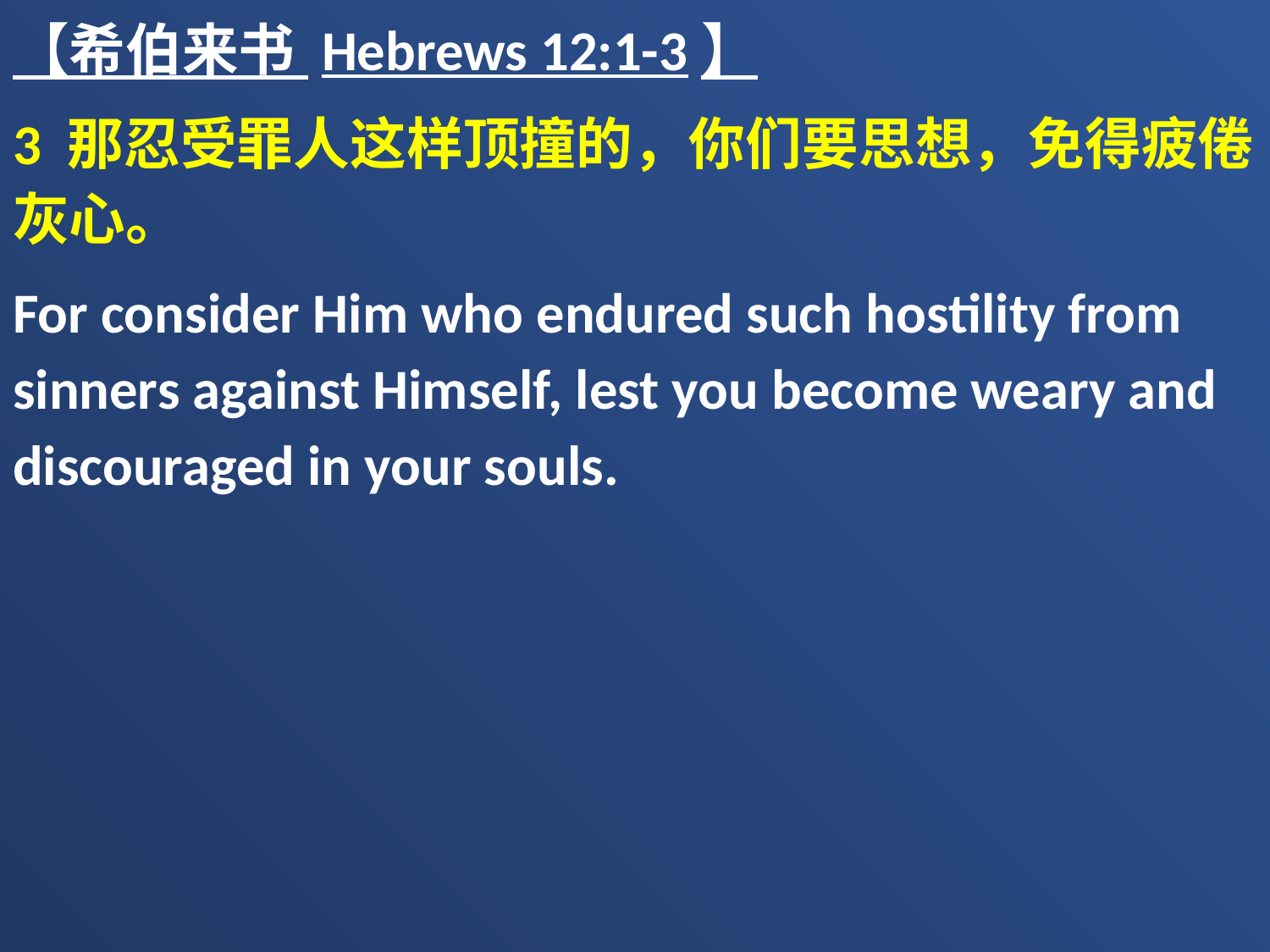

【希伯来书 Hebrews 12:1-3】
3 那忍受罪人这样顶撞的，你们要思想，免得疲倦灰心。
For consider Him who endured such hostility from sinners against Himself, lest you become weary and discouraged in your souls.